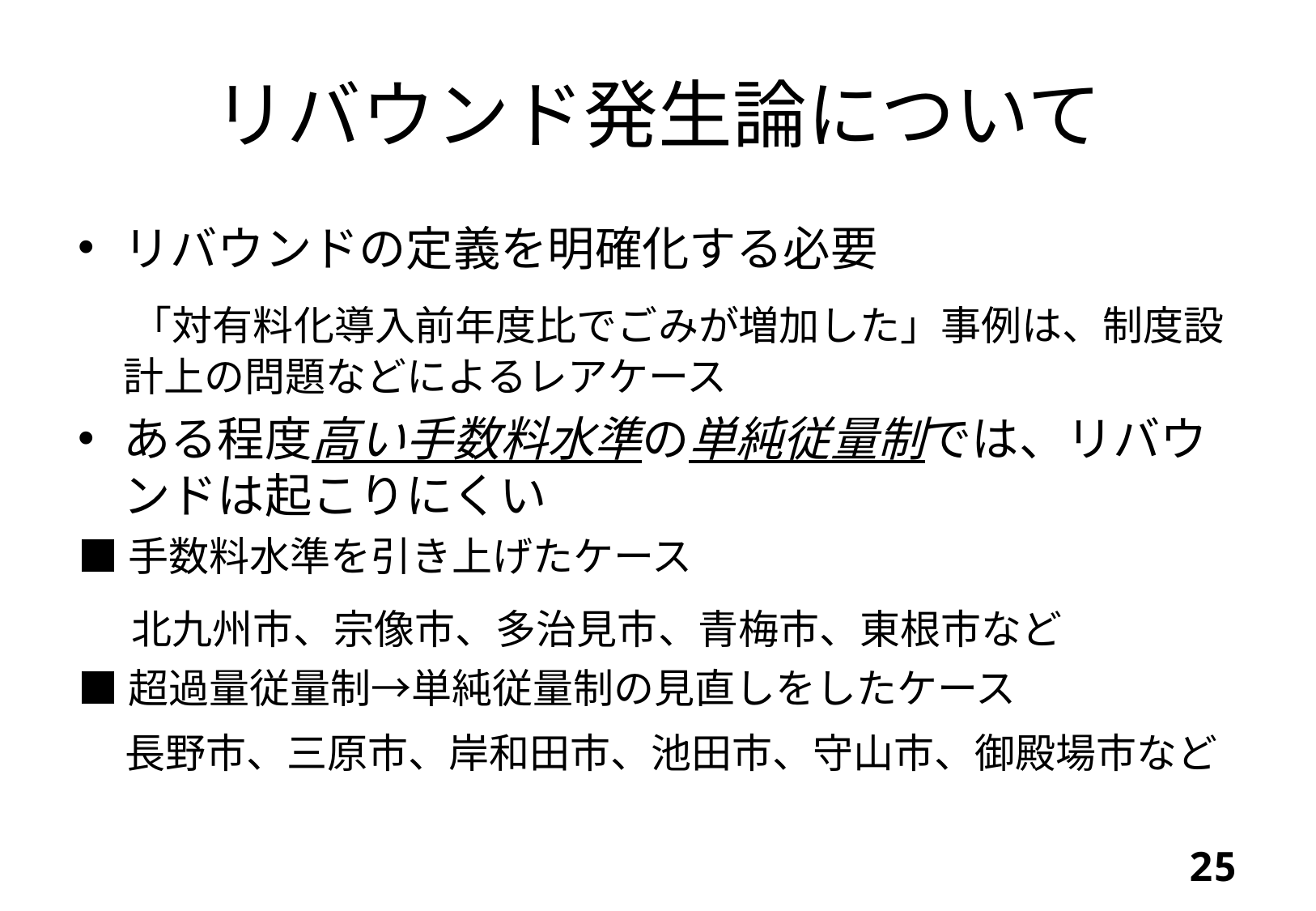

# リバウンド発生論について
リバウンドの定義を明確化する必要
　「対有料化導入前年度比でごみが増加した」事例は、制度設計上の問題などによるレアケース
ある程度高い手数料水準の単純従量制では、リバウンドは起こりにくい
■手数料水準を引き上げたケース
　北九州市、宗像市、多治見市、青梅市、東根市など
■超過量従量制→単純従量制の見直しをしたケース
　長野市、三原市、岸和田市、池田市、守山市、御殿場市など

25